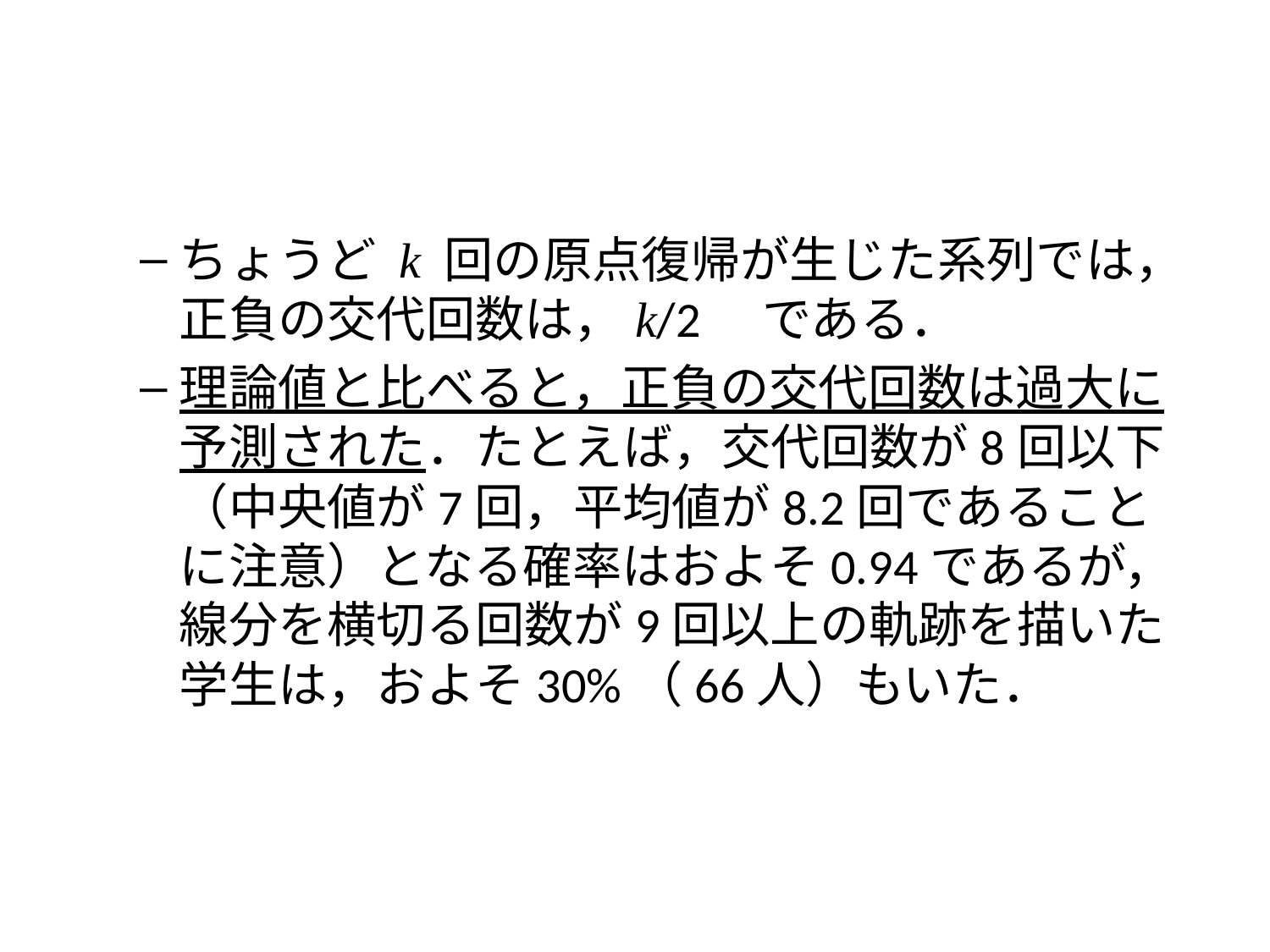

#
ちょうど k 回の原点復帰が生じた系列では，正負の交代回数は，k/2　である．
理論値と比べると，正負の交代回数は過大に予測された．たとえば，交代回数が8回以下（中央値が7回，平均値が8.2回であることに注意）となる確率はおよそ0.94であるが，線分を横切る回数が9回以上の軌跡を描いた学生は，およそ30%（66人）もいた．